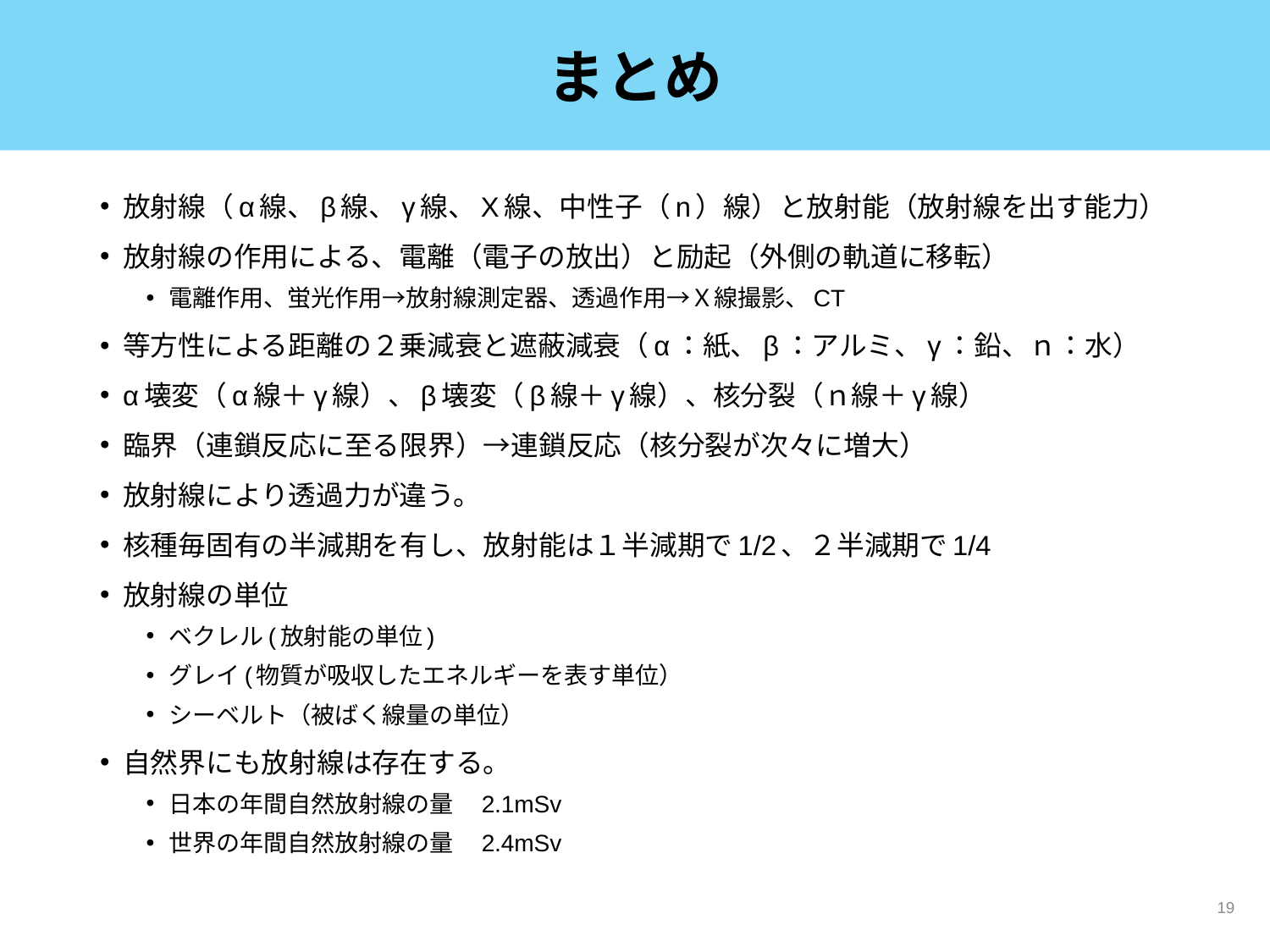

# まとめ
放射線（α線、β線、γ線、X線、中性子（n）線）と放射能（放射線を出す能力）
放射線の作用による、電離（電子の放出）と励起（外側の軌道に移転）
電離作用、蛍光作用→放射線測定器、透過作用→Ｘ線撮影、CT
等方性による距離の２乗減衰と遮蔽減衰（α：紙、β：アルミ、γ：鉛、ｎ：水）
α壊変（α線＋γ線）、β壊変（β線＋γ線）、核分裂（ｎ線＋γ線）
臨界（連鎖反応に至る限界）→連鎖反応（核分裂が次々に増大）
放射線により透過力が違う。
核種毎固有の半減期を有し、放射能は１半減期で1/2、２半減期で1/4
放射線の単位
ベクレル(放射能の単位)
グレイ(物質が吸収したエネルギーを表す単位）
シーベルト（被ばく線量の単位）
自然界にも放射線は存在する。
日本の年間自然放射線の量　2.1mSv
世界の年間自然放射線の量　2.4mSv
19